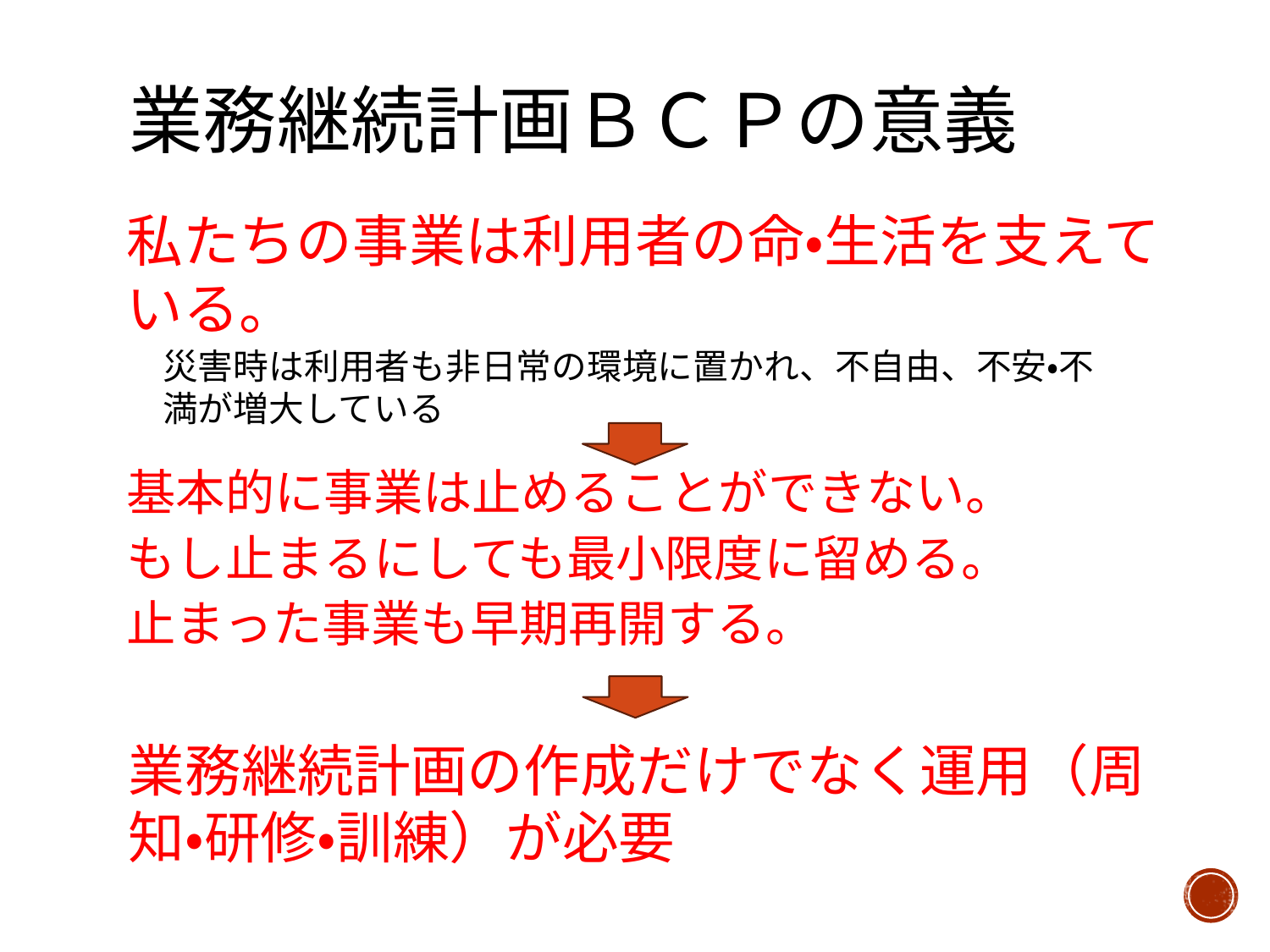

# 業務継続計画ＢＣＰの意義
私たちの事業は利用者の命・生活を支えている。
災害時は利用者も非日常の環境に置かれ、不自由、不安・不満が増大している

基本的に事業は止めることができない。
もし止まるにしても最小限度に留める。
止まった事業も早期再開する。

業務継続計画の作成だけでなく運用（周知・研修・訓練）が必要
13